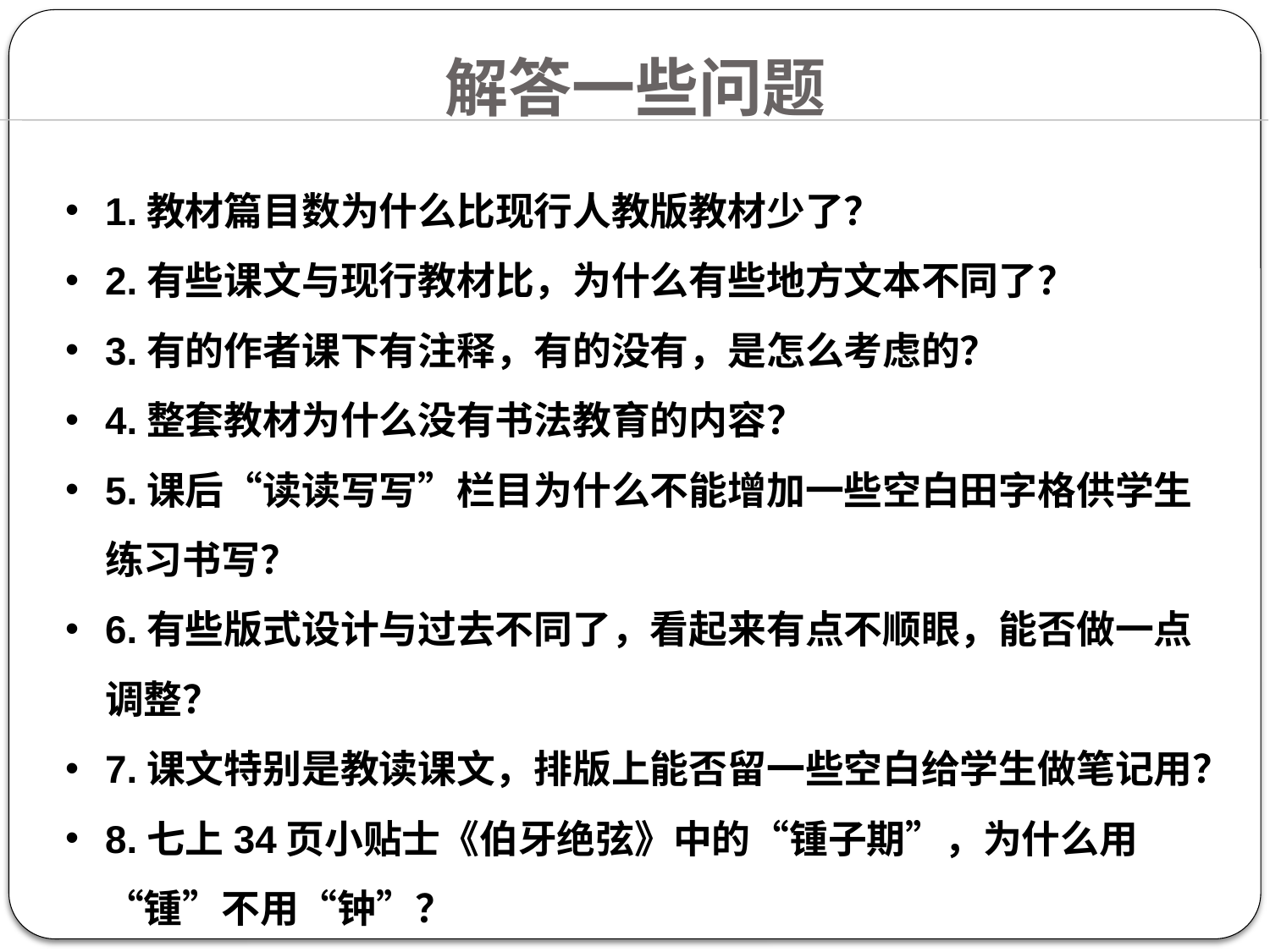

解答一些问题

1.教材篇目数为什么比现行人教版教材少了？
2.有些课文与现行教材比，为什么有些地方文本不同了？
3.有的作者课下有注释，有的没有，是怎么考虑的？
4.整套教材为什么没有书法教育的内容？
5.课后“读读写写”栏目为什么不能增加一些空白田字格供学生   练习书写？
6.有些版式设计与过去不同了，看起来有点不顺眼，能否做一点调整？
7.课文特别是教读课文，排版上能否留一些空白给学生做笔记用？
8.七上34页小贴士《伯牙绝弦》中的“锺子期”，为什么用“锺”不用“钟”？